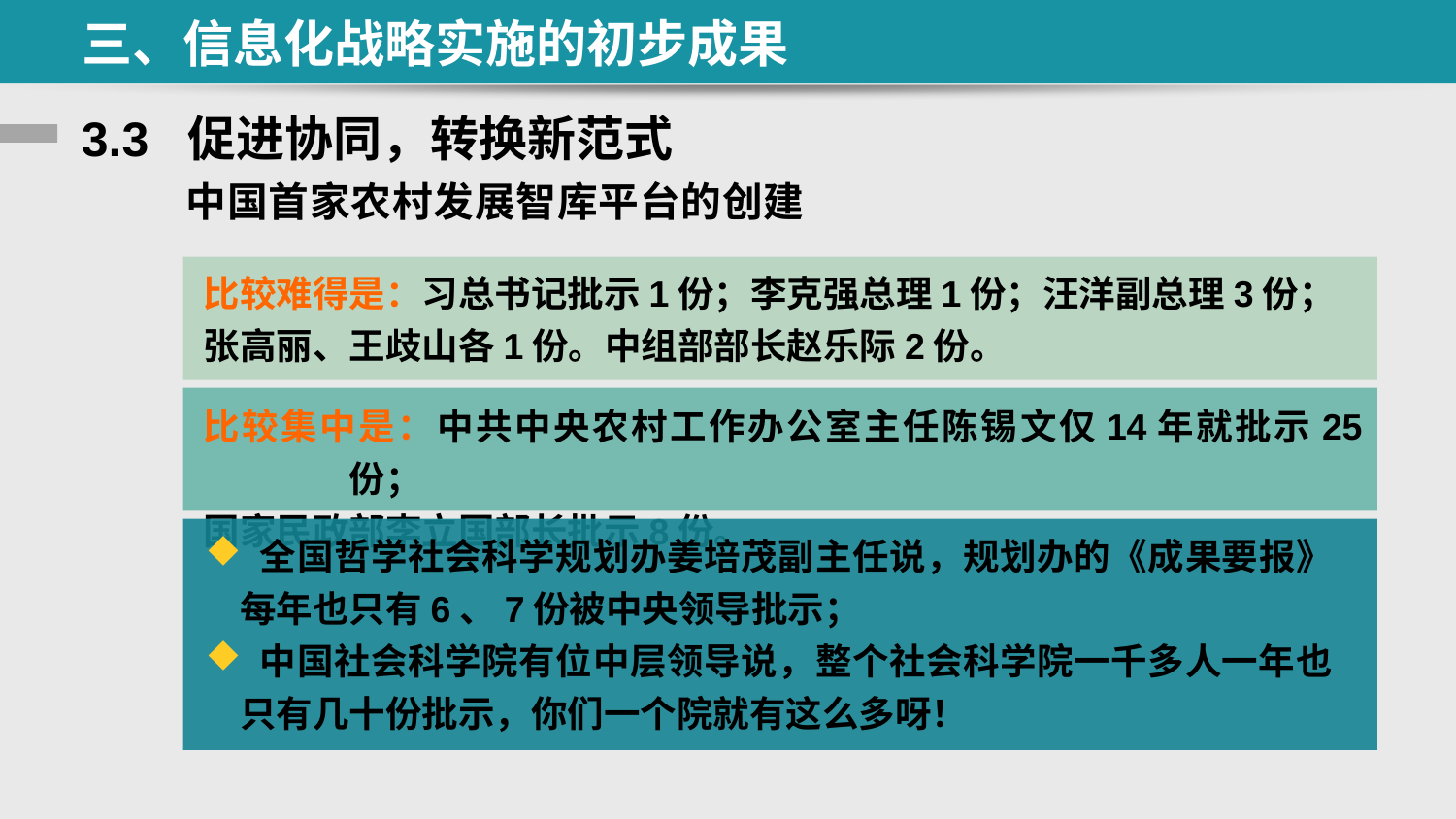

三、信息化战略实施的初步成果
# 3.3  促进协同，转换新范式

中国首家农村发展智库平台的创建
比较难得是：习总书记批示1份；李克强总理1份；汪洋副总理3份；
张高丽、王歧山各1份。中组部部长赵乐际2份。

比较集中是：中共中央农村工作办公室主任陈锡文仅14年就批示25份；
国家民政部李立国部长批示8份。

 全国哲学社会科学规划办姜培茂副主任说，规划办的《成果要报》每年也只有6、7份被中央领导批示；
 中国社会科学院有位中层领导说，整个社会科学院一千多人一年也只有几十份批示，你们一个院就有这么多呀！